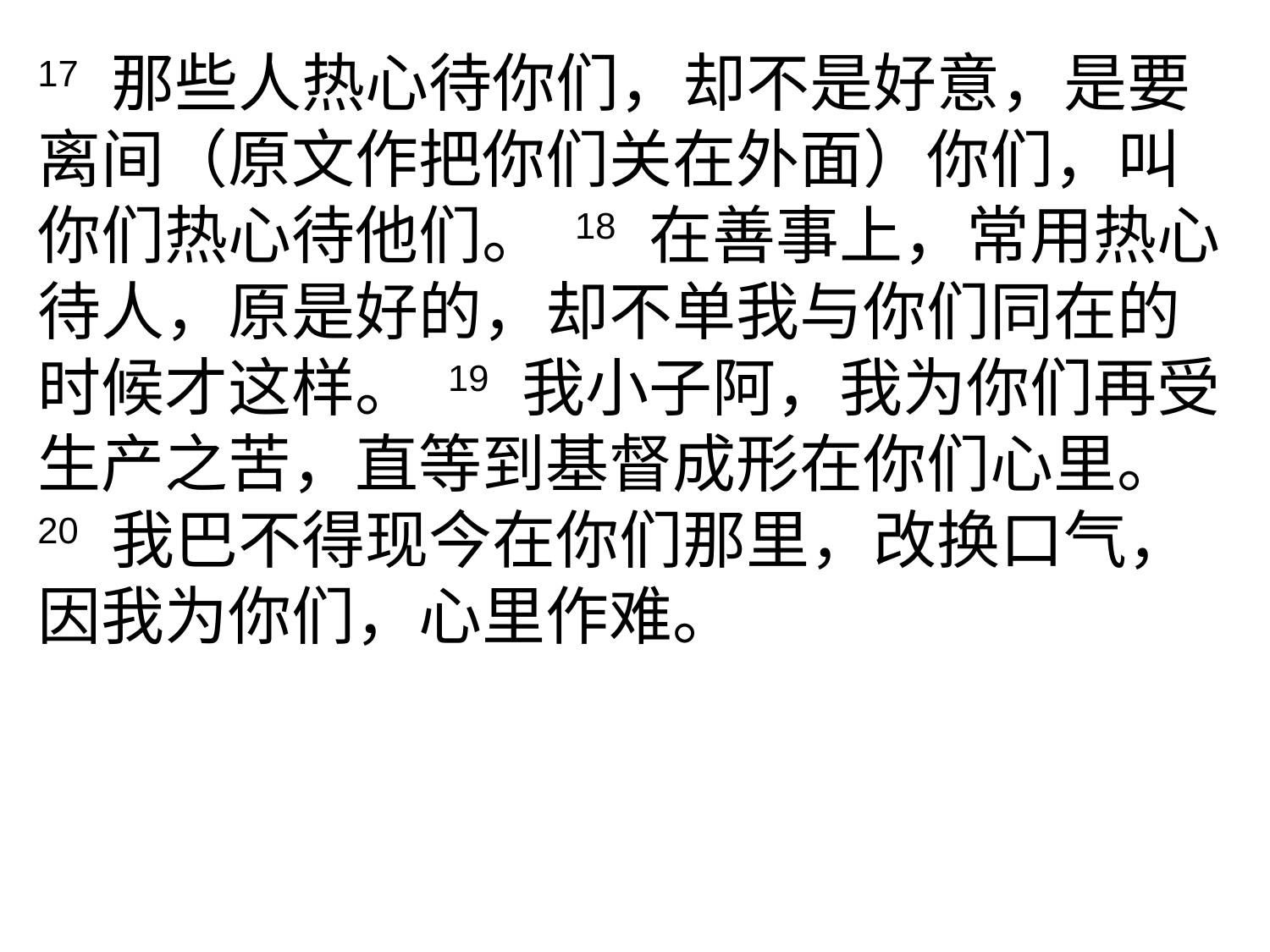

17 那些人热心待你们，却不是好意，是要离间（原文作把你们关在外面）你们，叫你们热心待他们。 18 在善事上，常用热心待人，原是好的，却不单我与你们同在的时候才这样。 19 我小子阿，我为你们再受生产之苦，直等到基督成形在你们心里。 20 我巴不得现今在你们那里，改换口气，因我为你们，心里作难。